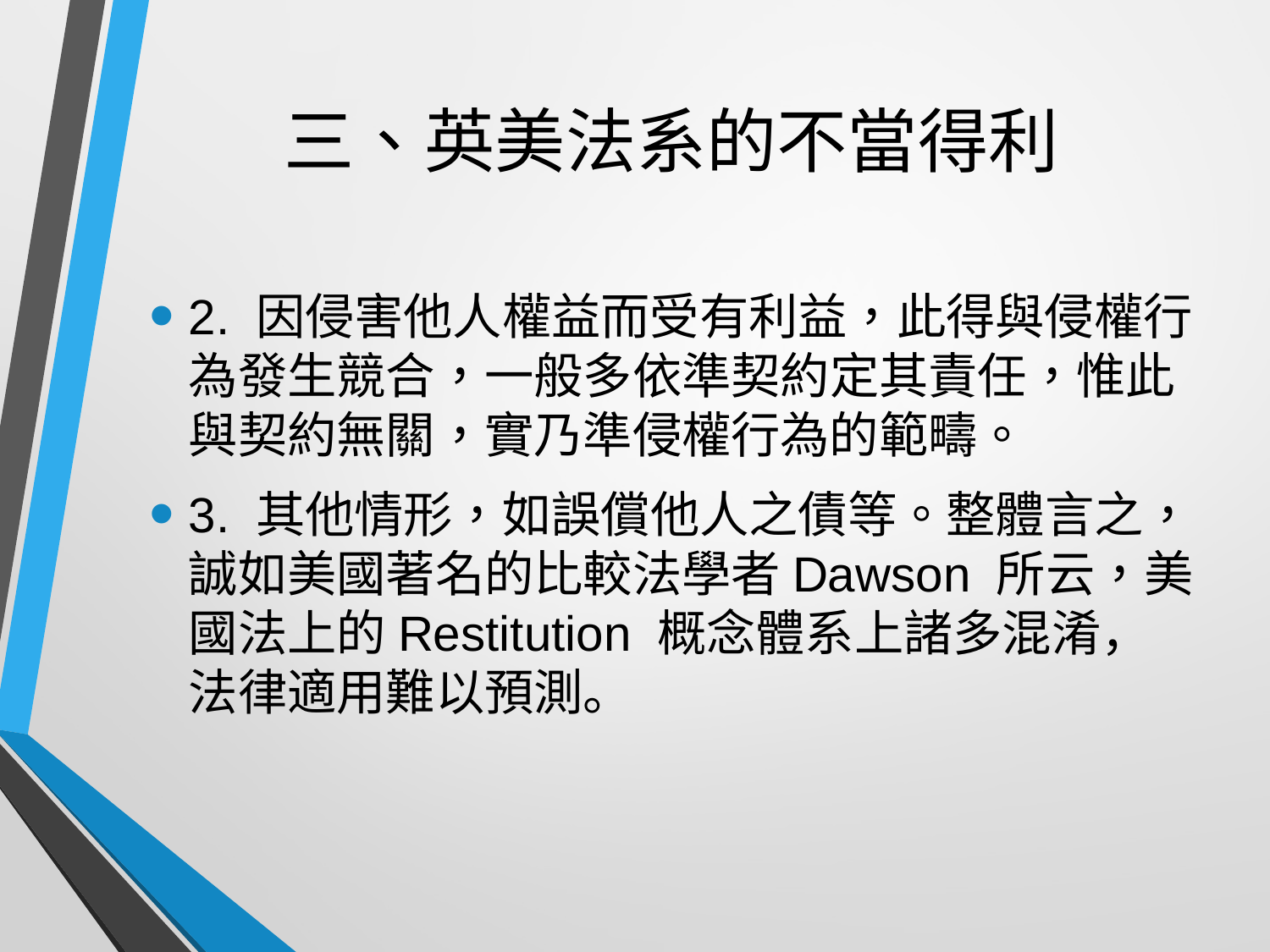

# 三、英美法系的不當得利
2. 因侵害他人權益而受有利益，此得與侵權行為發生競合，一般多依準契約定其責任，惟此與契約無關，實乃準侵權行為的範疇。
3. 其他情形，如誤償他人之債等。整體言之，誠如美國著名的比較法學者Dawson 所云，美國法上的Restitution 概念體系上諸多混淆，法律適用難以預測。